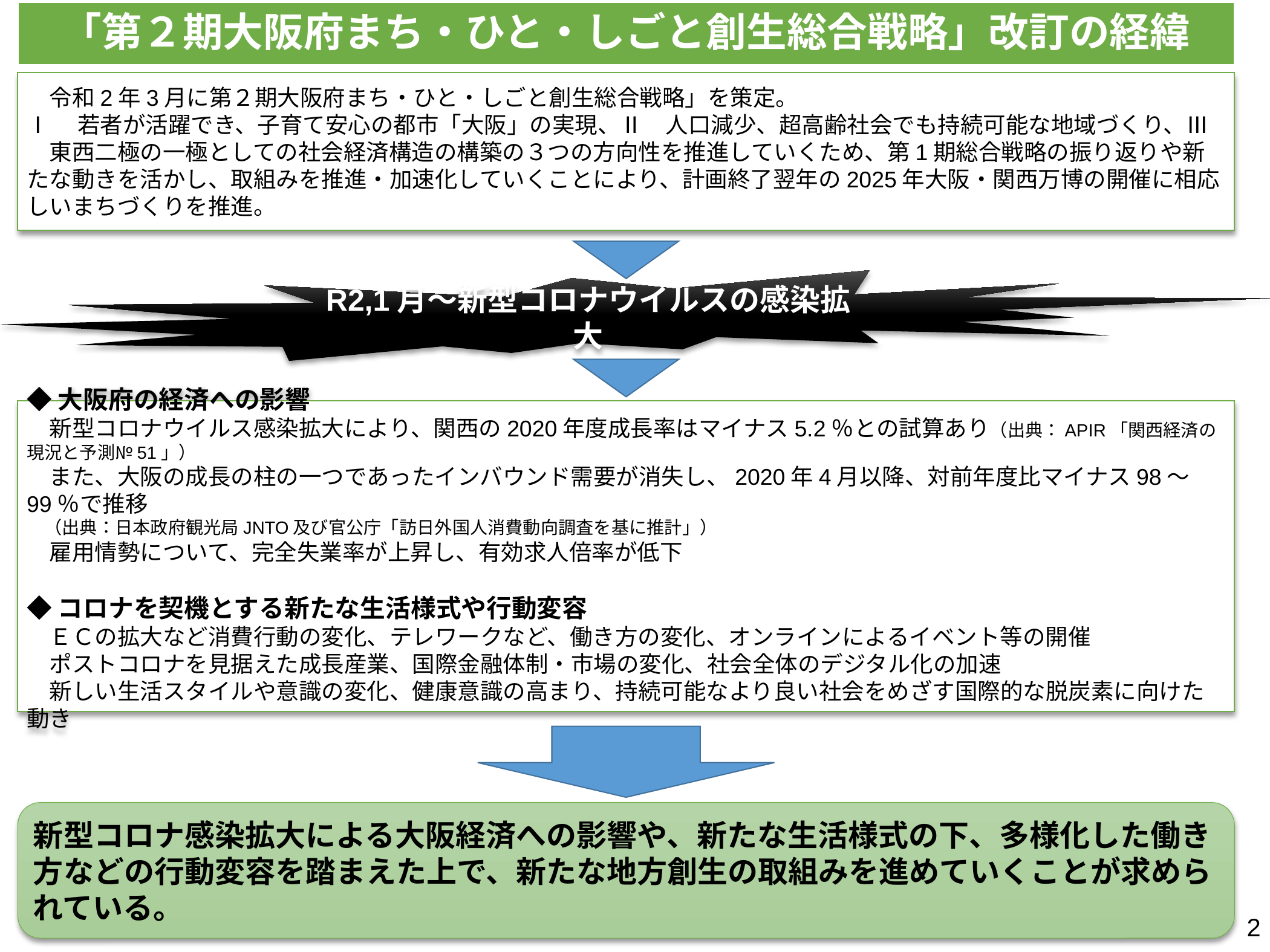

「第２期大阪府まち・ひと・しごと創生総合戦略」改訂の経緯
　令和2年3月に第２期大阪府まち・ひと・しごと創生総合戦略」を策定。
Ⅰ　若者が活躍でき、子育て安心の都市「大阪」の実現、Ⅱ　人口減少、超高齢社会でも持続可能な地域づくり、Ⅲ　東西二極の一極としての社会経済構造の構築の３つの方向性を推進していくため、第1期総合戦略の振り返りや新たな動きを活かし、取組みを推進・加速化していくことにより、計画終了翌年の2025年大阪・関西万博の開催に相応しいまちづくりを推進。

R2,1月～新型コロナウイルスの感染拡大

◆大阪府の経済への影響
　新型コロナウイルス感染拡大により、関西の2020年度成長率はマイナス5.2％との試算あり（出典：APIR「関西経済の現況と予測№51」）
　また、大阪の成長の柱の一つであったインバウンド需要が消失し、2020年4月以降、対前年度比マイナス98～99％で推移
　（出典：日本政府観光局JNTO及び官公庁「訪日外国人消費動向調査を基に推計」）
　雇用情勢について、完全失業率が上昇し、有効求人倍率が低下

◆コロナを契機とする新たな生活様式や行動変容
　ＥＣの拡大など消費行動の変化、テレワークなど、働き方の変化、オンラインによるイベント等の開催
　ポストコロナを見据えた成長産業、国際金融体制・市場の変化、社会全体のデジタル化の加速
　新しい生活スタイルや意識の変化、健康意識の高まり、持続可能なより良い社会をめざす国際的な脱炭素に向けた動き

新型コロナ感染拡大による大阪経済への影響や、新たな生活様式の下、多様化した働き方などの行動変容を踏まえた上で、新たな地方創生の取組みを進めていくことが求められている。
2